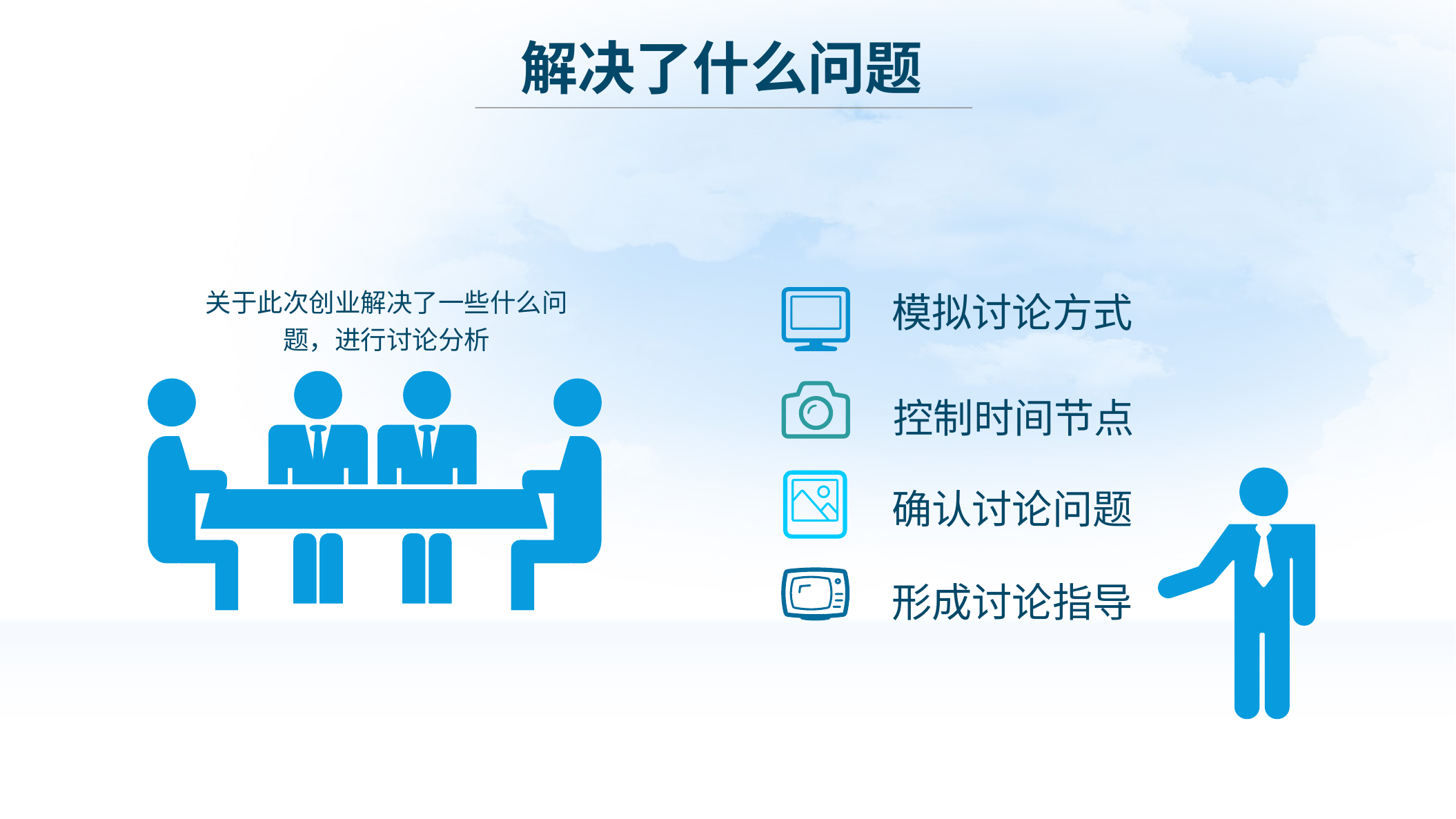

解决了什么问题

模拟讨论方式
关于此次创业解决了一些什么问题，进行讨论分析

控制时间节点

确认讨论问题

形成讨论指导